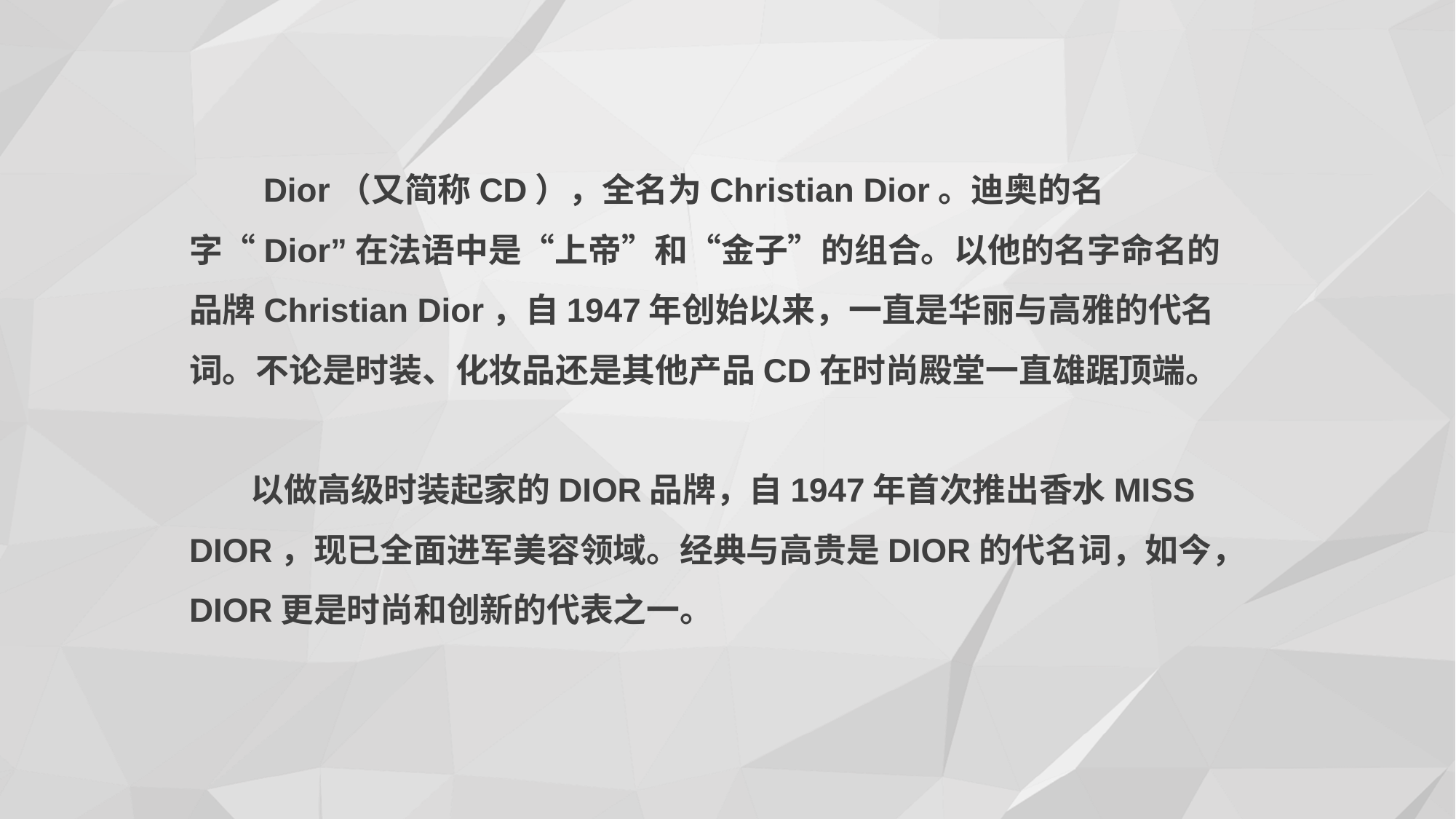

Dior（又简称CD），全名为Christian Dior。迪奥的名字“Dior”在法语中是“上帝”和“金子”的组合。以他的名字命名的品牌Christian Dior，自1947年创始以来，一直是华丽与高雅的代名词。不论是时装、化妆品还是其他产品CD在时尚殿堂一直雄踞顶端。

       以做高级时装起家的DIOR品牌，自1947年首次推出香水MISS DIOR，现已全面进军美容领域。经典与高贵是DIOR的代名词，如今，DIOR更是时尚和创新的代表之一。